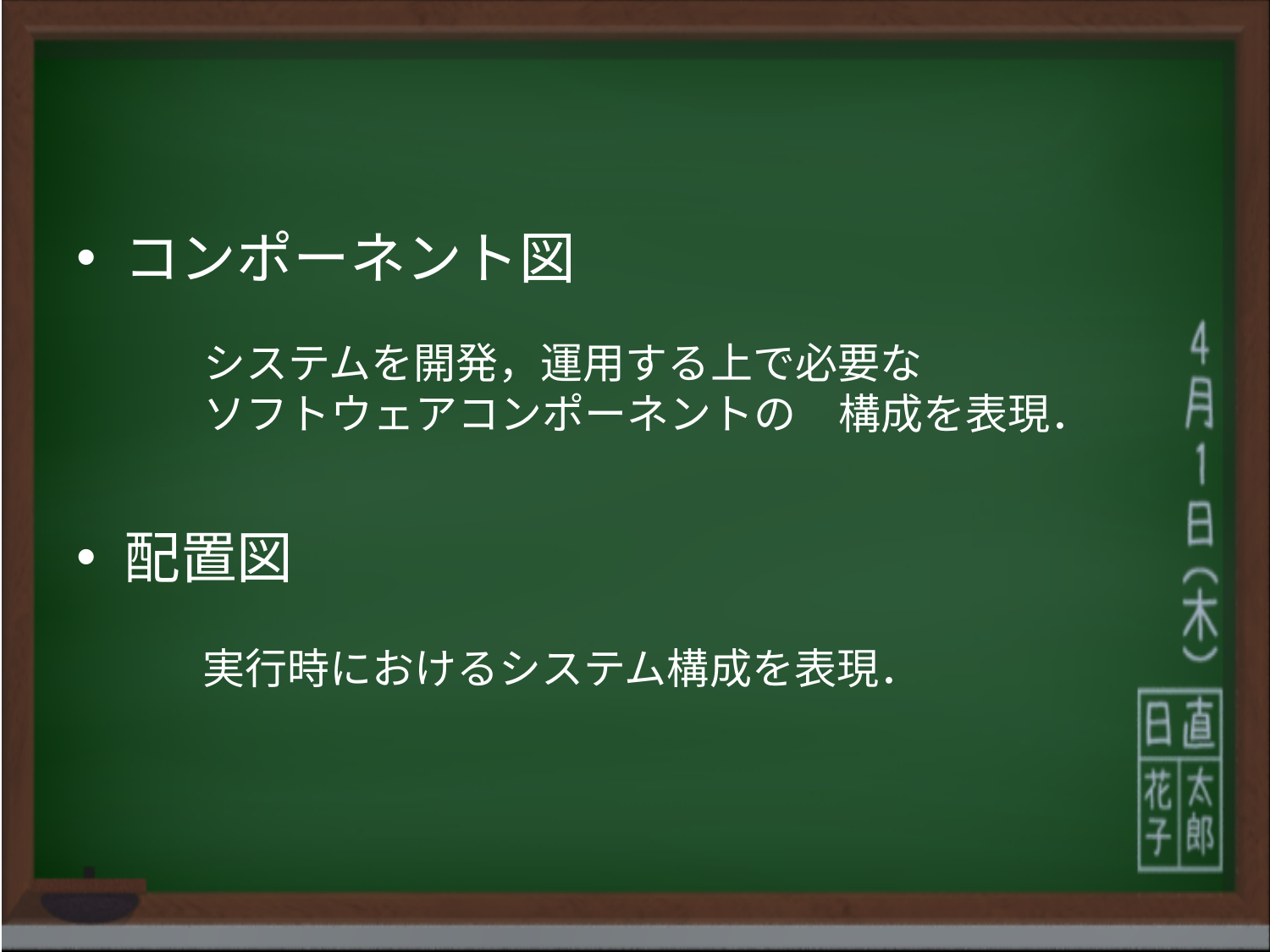

コンポーネント図
	システムを開発，運用する上で必要な			ソフトウェアコンポーネントの	構成を表現．

配置図
	実行時におけるシステム構成を表現．